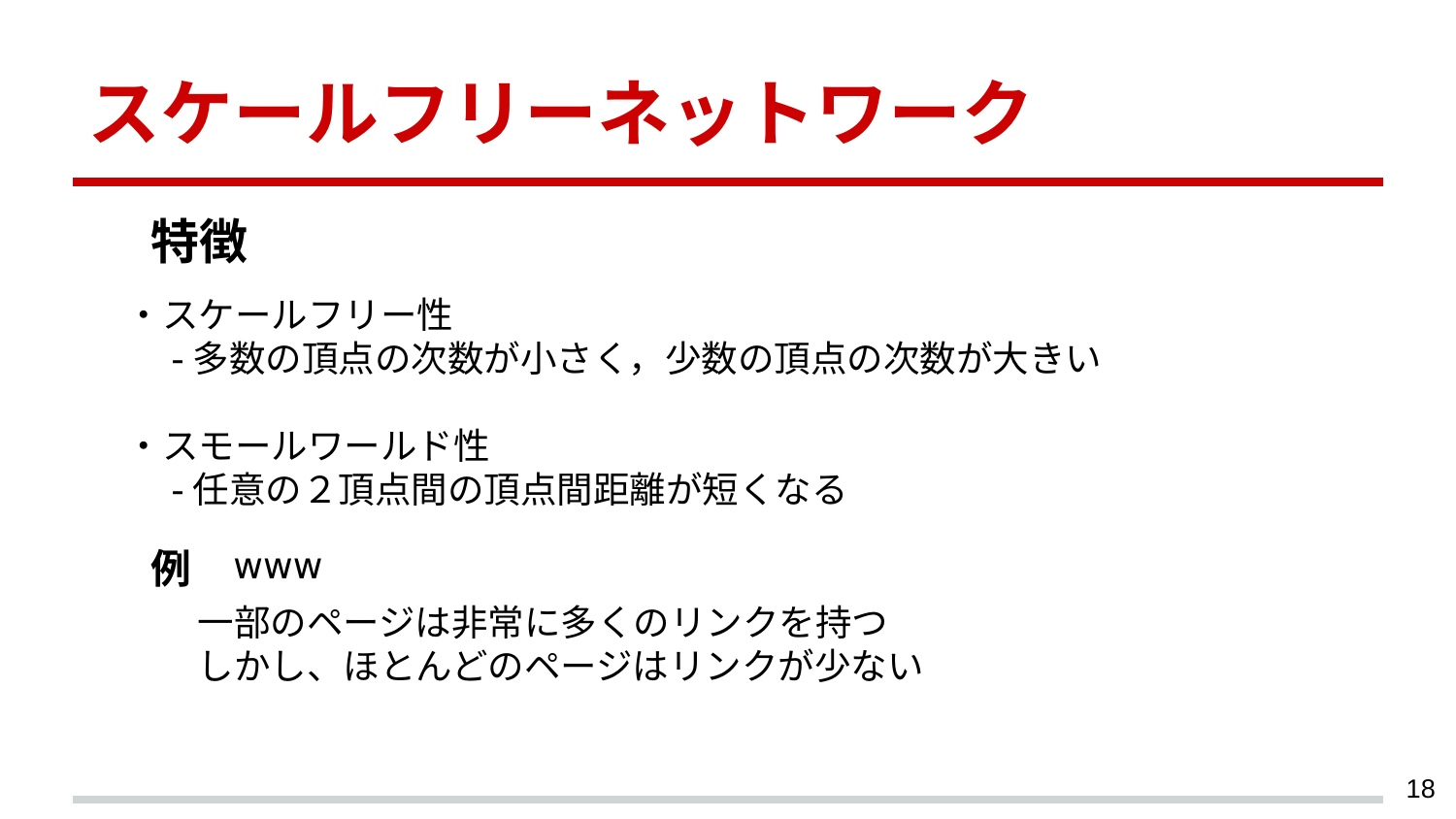

# スケールフリーネットワーク
特徴

・スケールフリー性
　-多数の頂点の次数が小さく，少数の頂点の次数が大きい

・スモールワールド性
　-任意の２頂点間の頂点間距離が短くなる
例
www
一部のページは非常に多くのリンクを持つ
しかし、ほとんどのページはリンクが少ない
18